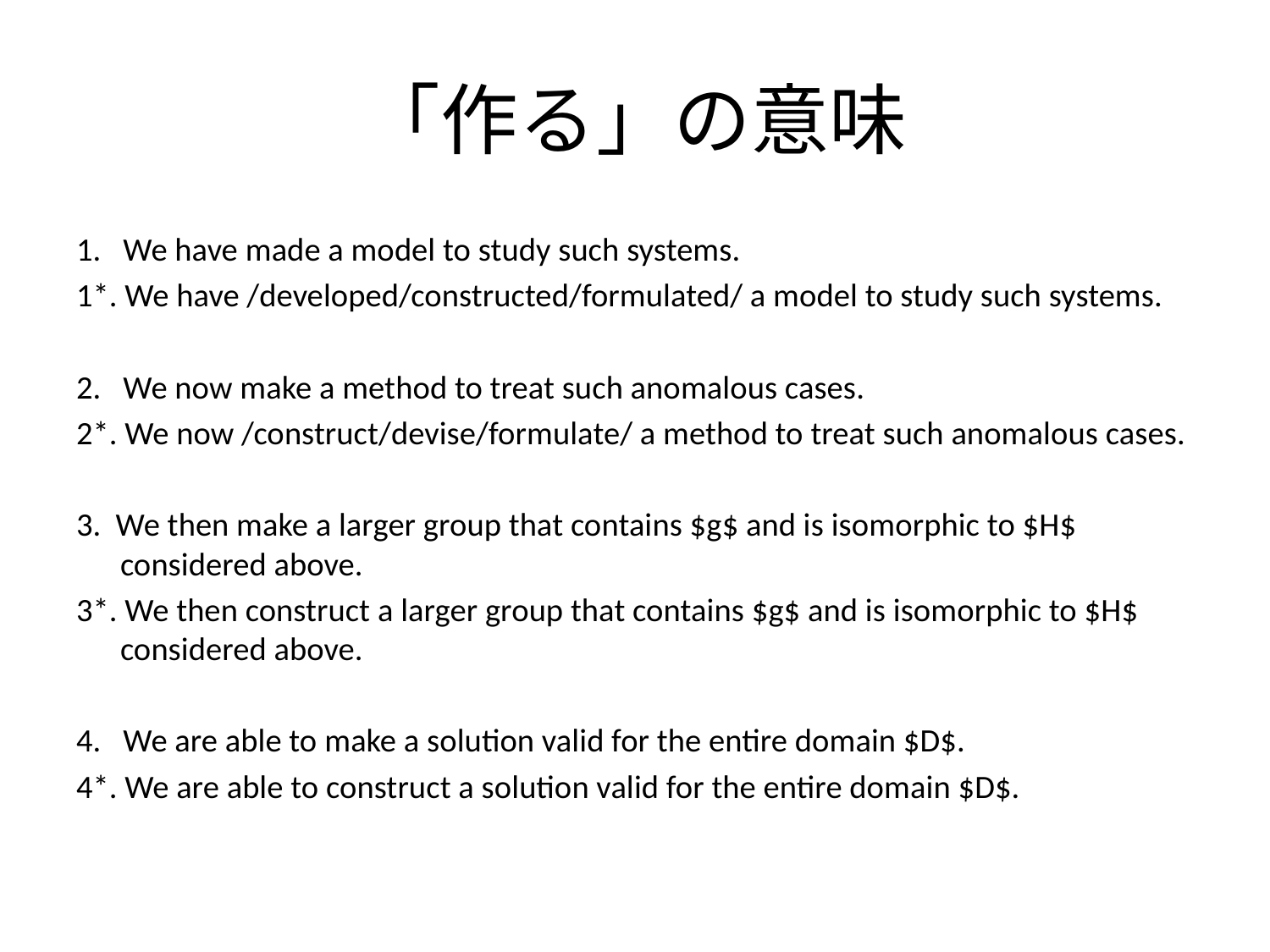

# 「作る」の意味
1.   We have made a model to study such systems.
1*. We have /developed/constructed/formulated/ a model to study such systems.

2.   We now make a method to treat such anomalous cases.
2*. We now /construct/devise/formulate/ a method to treat such anomalous cases.

3.  We then make a larger group that contains $g$ and is isomorphic to $H$ considered above.
3*. We then construct a larger group that contains $g$ and is isomorphic to $H$ considered above.

4.   We are able to make a solution valid for the entire domain $D$.
4*. We are able to construct a solution valid for the entire domain $D$.